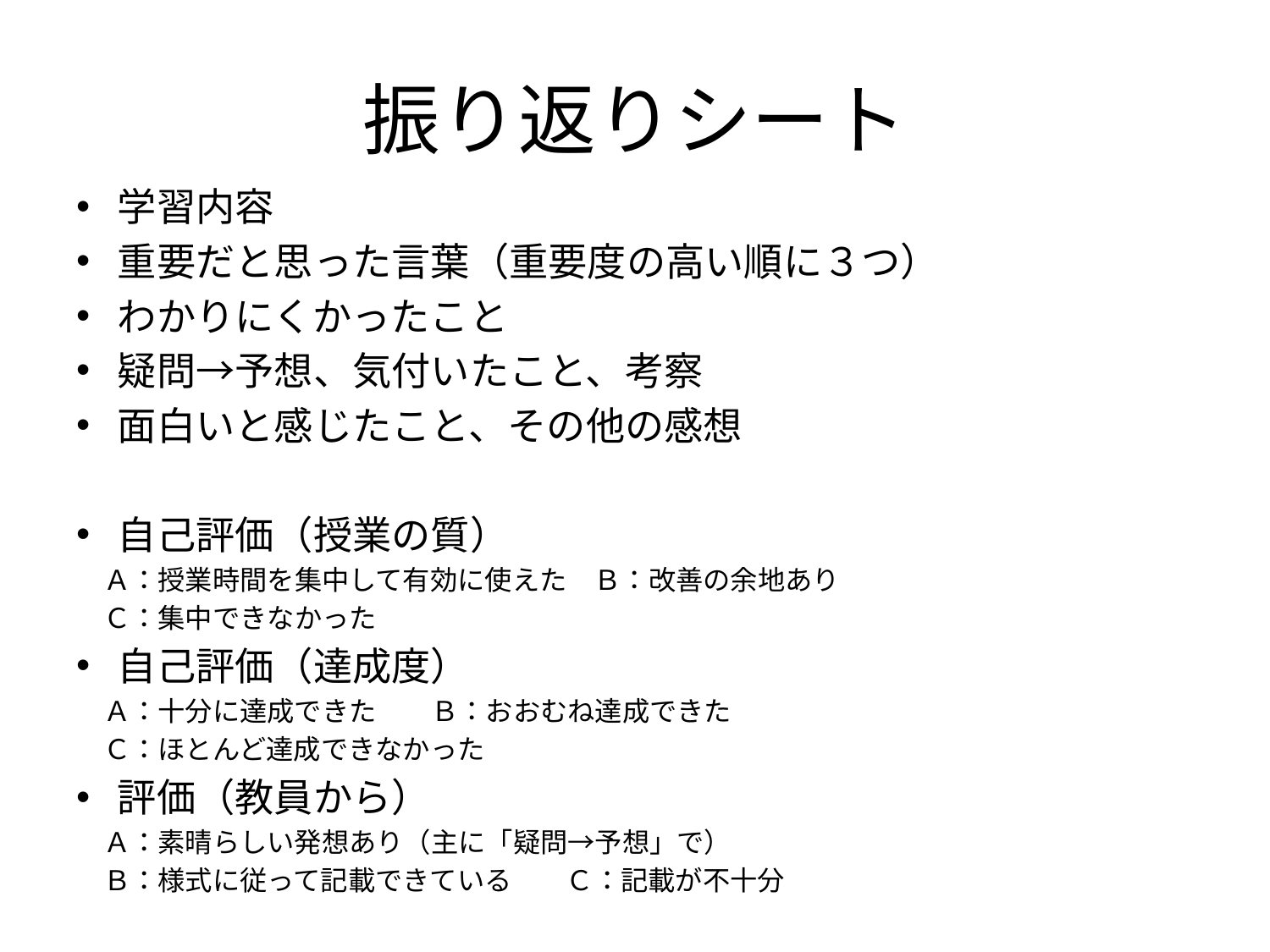

# 振り返りシート
学習内容
重要だと思った言葉（重要度の高い順に３つ）
わかりにくかったこと
疑問→予想、気付いたこと、考察
面白いと感じたこと、その他の感想

自己評価（授業の質）
　Ａ：授業時間を集中して有効に使えた　Ｂ：改善の余地あり
　Ｃ：集中できなかった
自己評価（達成度）
　Ａ：十分に達成できた　　Ｂ：おおむね達成できた
　Ｃ：ほとんど達成できなかった
評価（教員から）
　Ａ：素晴らしい発想あり（主に「疑問→予想」で）
　Ｂ：様式に従って記載できている　　Ｃ：記載が不十分